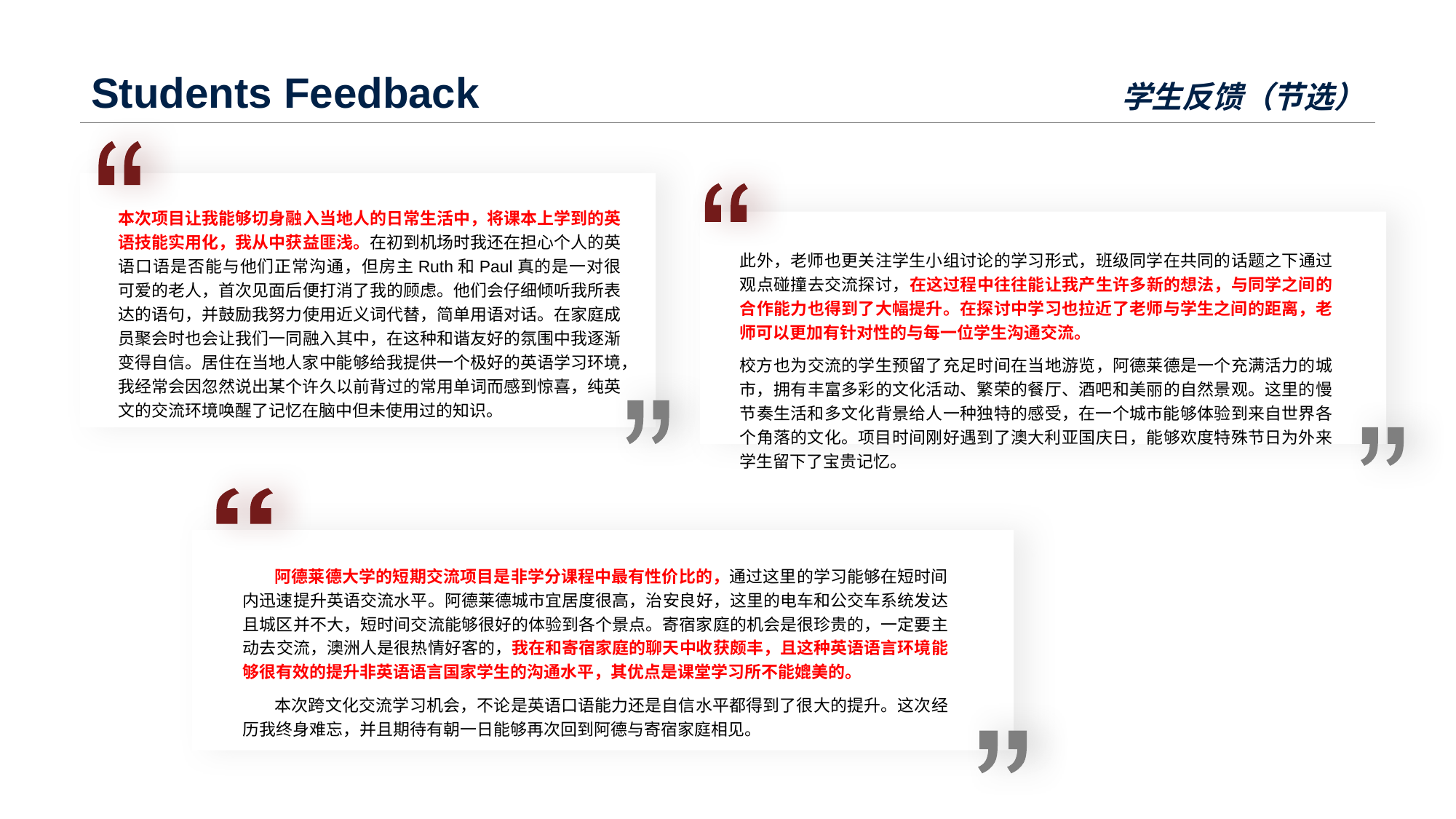

# Students Feedback
学生反馈（节选）

本次项目让我能够切身融入当地人的日常生活中，将课本上学到的英语技能实用化，我从中获益匪浅。在初到机场时我还在担心个人的英语口语是否能与他们正常沟通，但房主Ruth和Paul真的是一对很可爱的老人，首次见面后便打消了我的顾虑。他们会仔细倾听我所表达的语句，并鼓励我努力使用近义词代替，简单用语对话。在家庭成员聚会时也会让我们一同融入其中，在这种和谐友好的氛围中我逐渐变得自信。居住在当地人家中能够给我提供一个极好的英语学习环境，我经常会因忽然说出某个许久以前背过的常用单词而感到惊喜，纯英文的交流环境唤醒了记忆在脑中但未使用过的知识。

此外，老师也更关注学生小组讨论的学习形式，班级同学在共同的话题之下通过观点碰撞去交流探讨，在这过程中往往能让我产生许多新的想法，与同学之间的合作能力也得到了大幅提升。在探讨中学习也拉近了老师与学生之间的距离，老师可以更加有针对性的与每一位学生沟通交流。
校方也为交流的学生预留了充足时间在当地游览，阿德莱德是一个充满活力的城市，拥有丰富多彩的文化活动、繁荣的餐厅、酒吧和美丽的自然景观。这里的慢节奏生活和多文化背景给人一种独特的感受，在一个城市能够体验到来自世界各个角落的文化。项目时间刚好遇到了澳大利亚国庆日，能够欢度特殊节日为外来学生留下了宝贵记忆。

阿德莱德大学的短期交流项目是非学分课程中最有性价比的，通过这里的学习能够在短时间内迅速提升英语交流水平。阿德莱德城市宜居度很高，治安良好，这里的电车和公交车系统发达且城区并不大，短时间交流能够很好的体验到各个景点。寄宿家庭的机会是很珍贵的，一定要主动去交流，澳洲人是很热情好客的，我在和寄宿家庭的聊天中收获颇丰，且这种英语语言环境能够很有效的提升非英语语言国家学生的沟通水平，其优点是课堂学习所不能媲美的。
本次跨文化交流学习机会，不论是英语口语能力还是自信水平都得到了很大的提升。这次经历我终身难忘，并且期待有朝一日能够再次回到阿德与寄宿家庭相见。